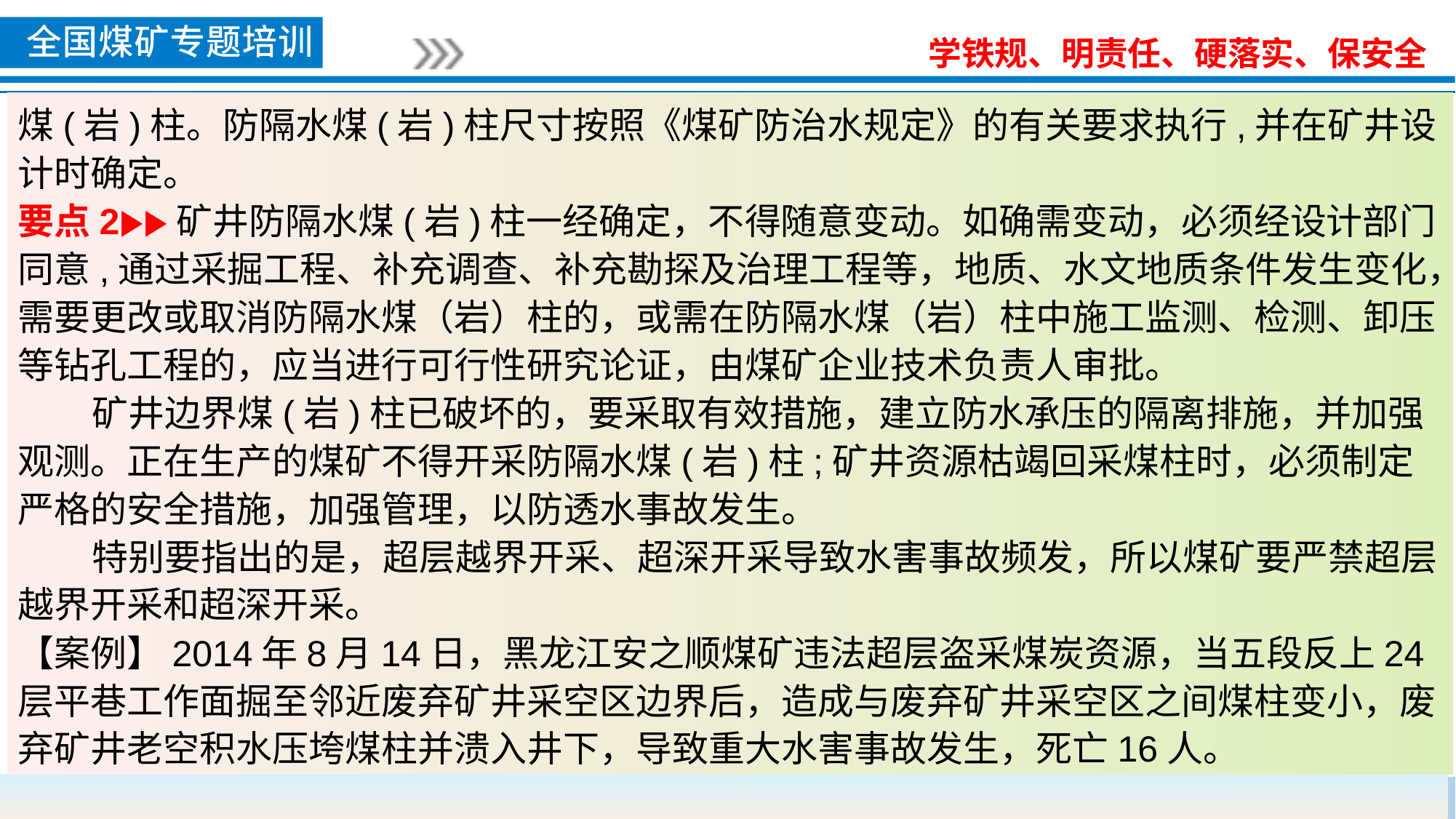

煤(岩)柱。防隔水煤(岩)柱尺寸按照《煤矿防治水规定》的有关要求执行,并在矿井设计时确定。
要点2▶▶矿井防隔水煤(岩)柱一经确定，不得随意变动。如确需变动，必须经设计部门同意,通过采掘工程、补充调查、补充勘探及治理工程等，地质、水文地质条件发生变化，需要更改或取消防隔水煤（岩）柱的，或需在防隔水煤（岩）柱中施工监测、检测、卸压等钻孔工程的，应当进行可行性研究论证，由煤矿企业技术负责人审批。
        矿井边界煤(岩)柱已破坏的，要采取有效措施，建立防水承压的隔离排施，并加强观测。正在生产的煤矿不得开采防隔水煤(岩)柱;矿井资源枯竭回采煤柱时，必须制定严格的安全措施，加强管理，以防透水事故发生。
        特别要指出的是，超层越界开采、超深开采导致水害事故频发，所以煤矿要严禁超层越界开采和超深开采。
【案例】2014年8月14日，黑龙江安之顺煤矿违法超层盗采煤炭资源，当五段反上24层平巷工作面掘至邻近废弃矿井采空区边界后，造成与废弃矿井采空区之间煤柱变小，废弃矿井老空积水压垮煤柱并溃入井下，导致重大水害事故发生，死亡16人。